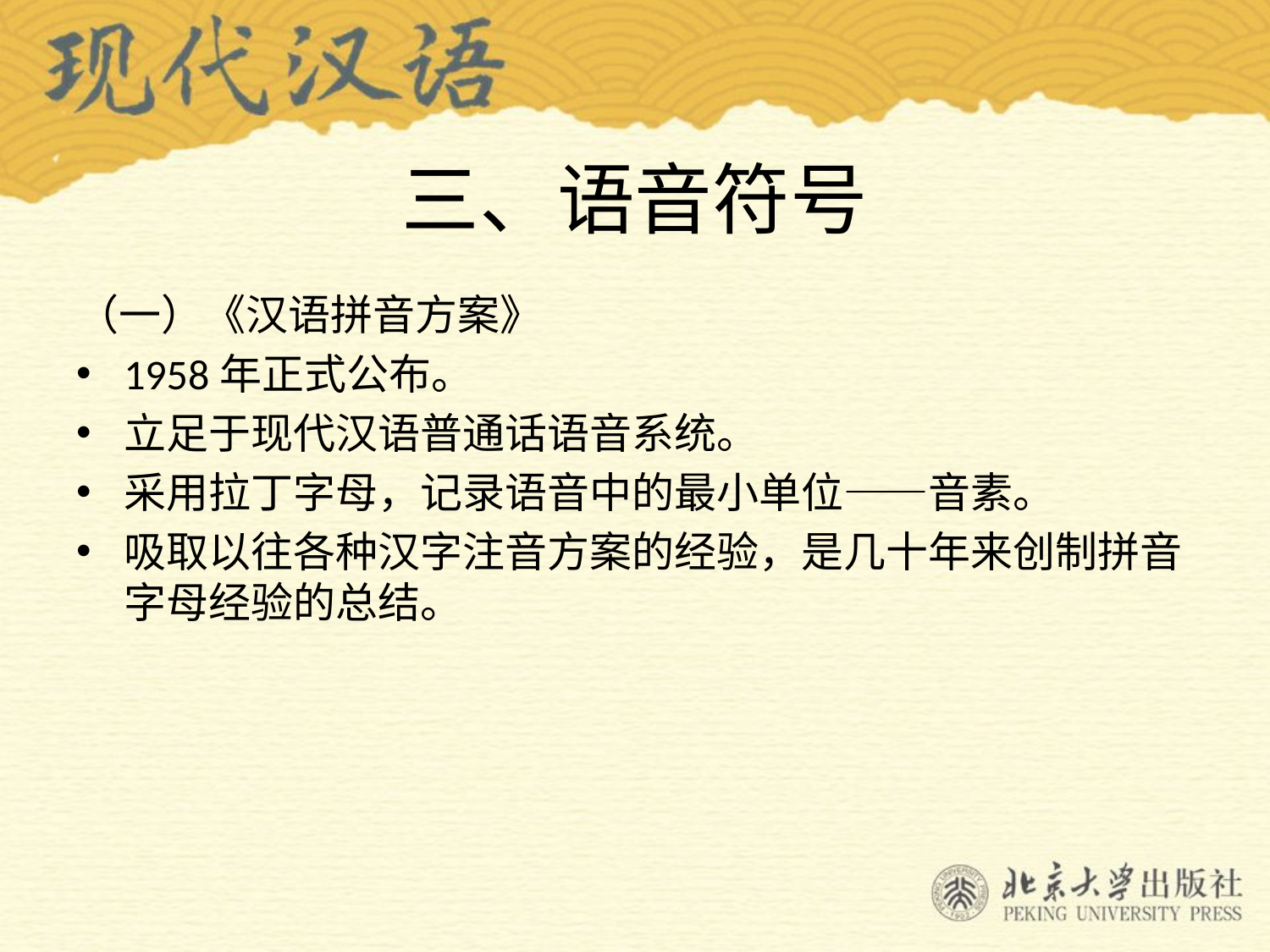

# 三、语音符号
（一）《汉语拼音方案》
1958年正式公布。
立足于现代汉语普通话语音系统。
采用拉丁字母，记录语音中的最小单位——音素。
吸取以往各种汉字注音方案的经验，是几十年来创制拼音字母经验的总结。